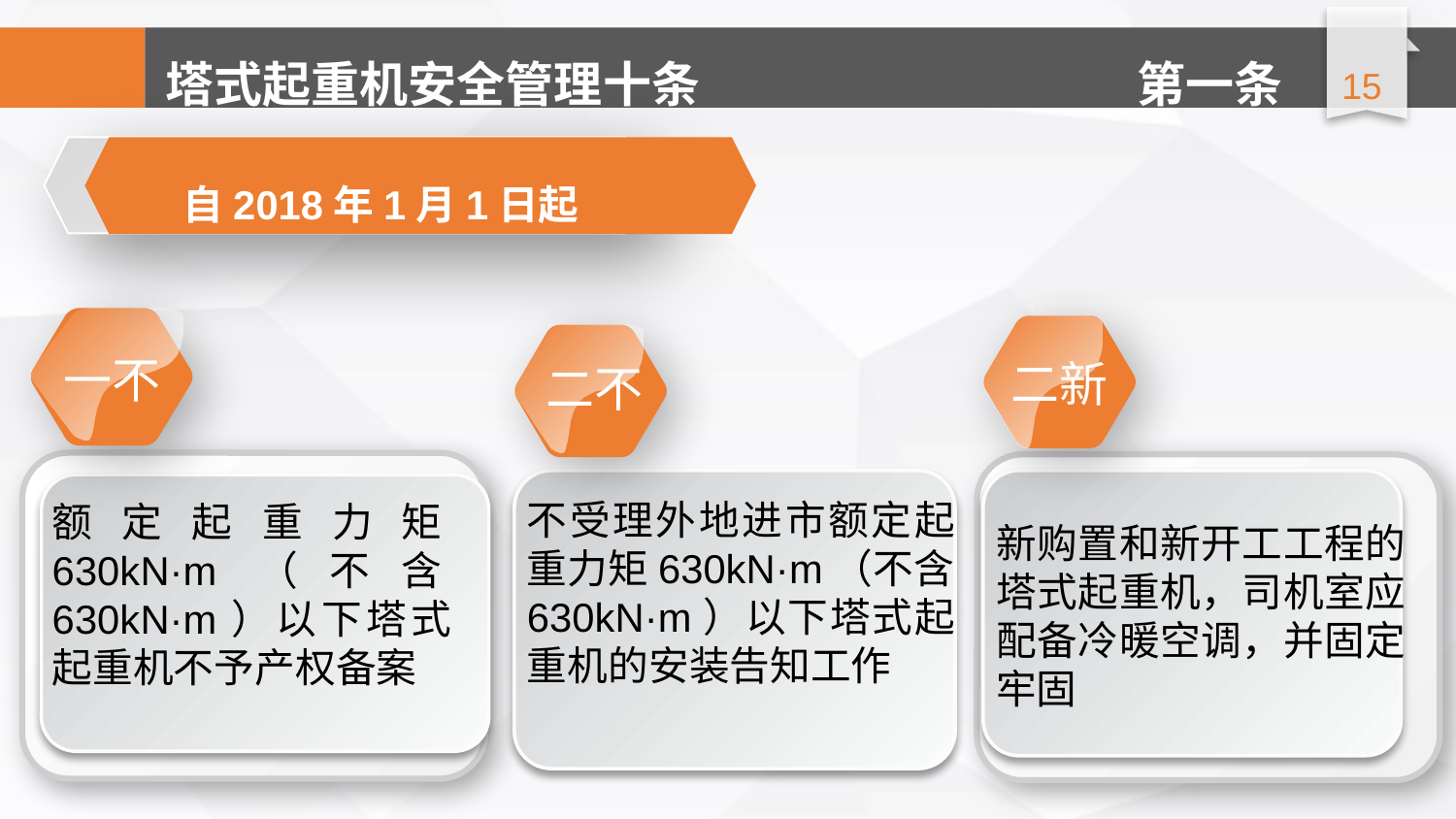

延时符
第一条

自2018年1月1日起

一不

二新

二不

不受理外地进市额定起重力矩630kN·m（不含630kN·m）以下塔式起重机的安装告知工作
额定起重力矩630kN·m（不含630kN·m）以下塔式起重机不予产权备案
新购置和新开工工程的塔式起重机，司机室应配备冷暖空调，并固定牢固